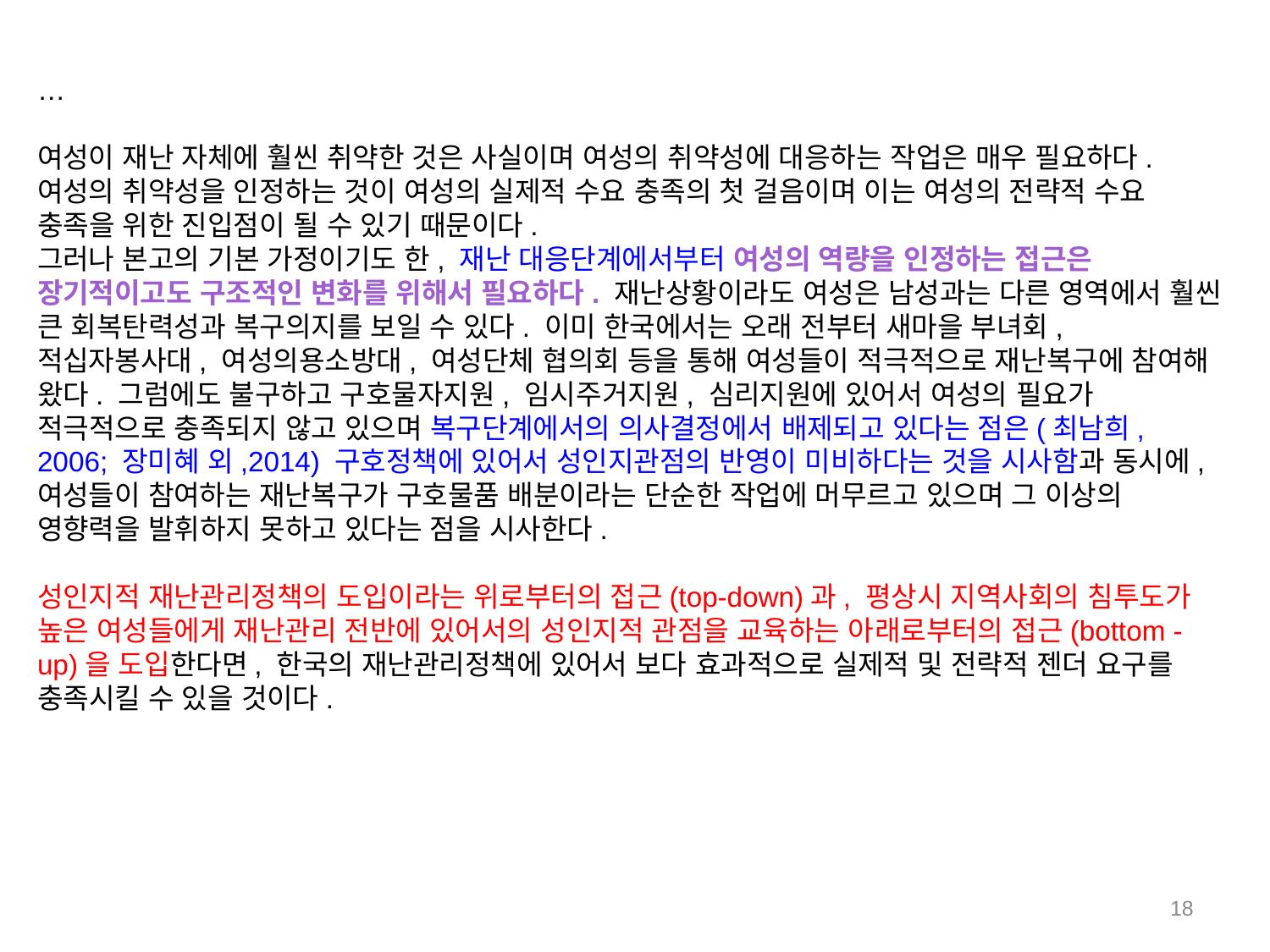

…

여성이 재난 자체에 훨씬 취약한 것은 사실이며 여성의 취약성에 대응하는 작업은 매우 필요하다. 여성의 취약성을 인정하는 것이 여성의 실제적 수요 충족의 첫 걸음이며 이는 여성의 전략적 수요 충족을 위한 진입점이 될 수 있기 때문이다.
그러나 본고의 기본 가정이기도 한, 재난 대응단계에서부터 여성의 역량을 인정하는 접근은 장기적이고도 구조적인 변화를 위해서 필요하다. 재난상황이라도 여성은 남성과는 다른 영역에서 훨씬 큰 회복탄력성과 복구의지를 보일 수 있다. 이미 한국에서는 오래 전부터 새마을 부녀회, 적십자봉사대, 여성의용소방대, 여성단체 협의회 등을 통해 여성들이 적극적으로 재난복구에 참여해 왔다. 그럼에도 불구하고 구호물자지원, 임시주거지원, 심리지원에 있어서 여성의 필요가 적극적으로 충족되지 않고 있으며 복구단계에서의 의사결정에서 배제되고 있다는 점은(최남희, 2006; 장미혜 외,2014) 구호정책에 있어서 성인지관점의 반영이 미비하다는 것을 시사함과 동시에, 여성들이 참여하는 재난복구가 구호물품 배분이라는 단순한 작업에 머무르고 있으며 그 이상의 영향력을 발휘하지 못하고 있다는 점을 시사한다.

성인지적 재난관리정책의 도입이라는 위로부터의 접근(top-down)과, 평상시 지역사회의 침투도가 높은 여성들에게 재난관리 전반에 있어서의 성인지적 관점을 교육하는 아래로부터의 접근(bottom -up)을 도입한다면, 한국의 재난관리정책에 있어서 보다 효과적으로 실제적 및 전략적 젠더 요구를 충족시킬 수 있을 것이다.
18